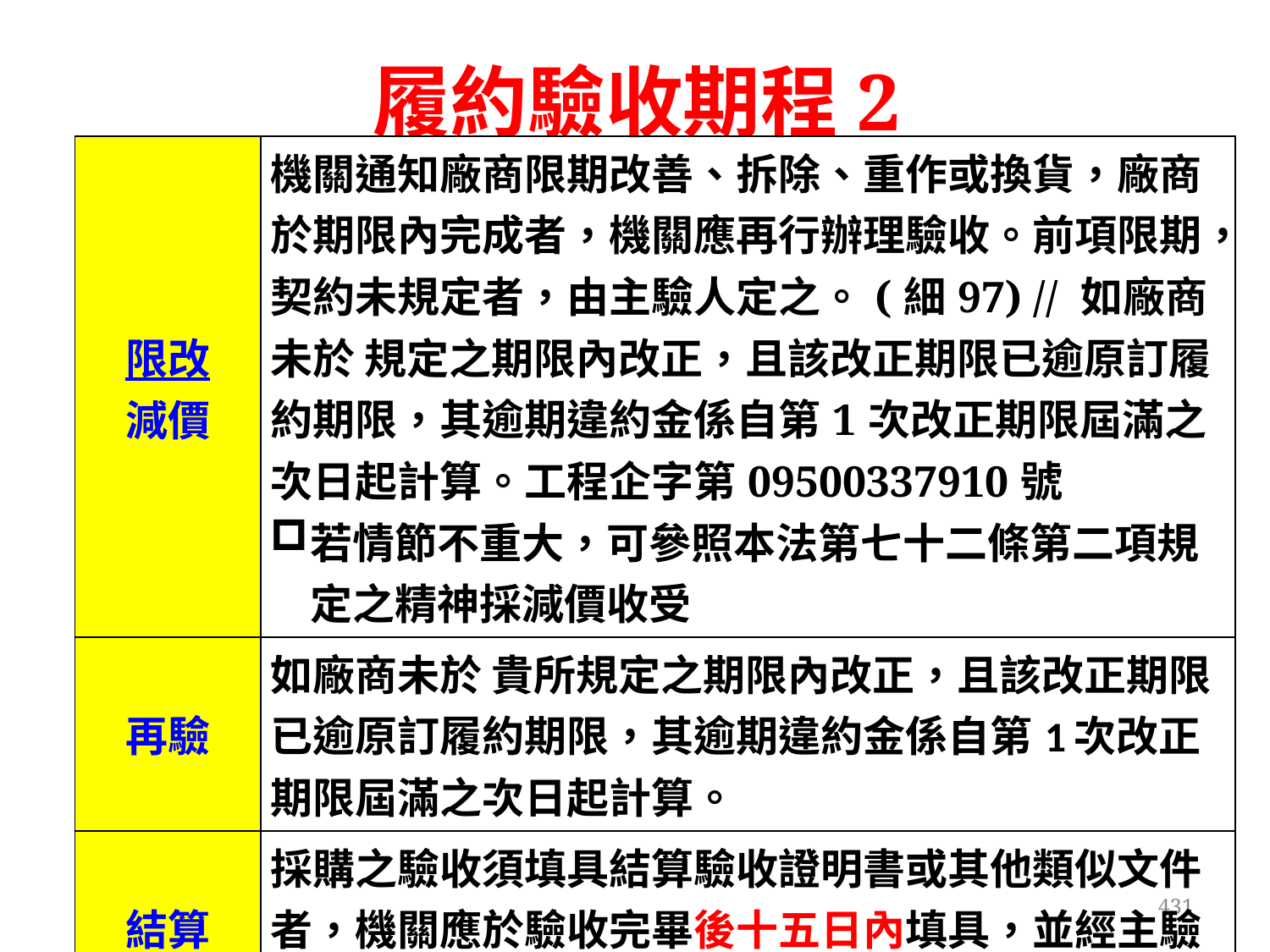

履約驗收期程2
| 限改 減價 | 機關通知廠商限期改善、拆除、重作或換貨，廠商於期限內完成者，機關應再行辦理驗收。前項限期，契約未規定者，由主驗人定之。(細97) // 如廠商未於 規定之期限內改正，且該改正期限已逾原訂履約期限，其逾期違約金係自第1次改正期限屆滿之次日起計算。工程企字第09500337910號 若情節不重大，可參照本法第七十二條第二項規定之精神採減價收受 |
| --- | --- |
| 再驗 | 如廠商未於 貴所規定之期限內改正，且該改正期限已逾原訂履約期限，其逾期違約金係自第1次改正期限屆滿之次日起計算。 |
| 結算 | 採購之驗收須填具結算驗收證明書或其他類似文件者，機關應於驗收完畢後十五日內填具，並經主驗及監驗人員分別簽認。(細101) |
431